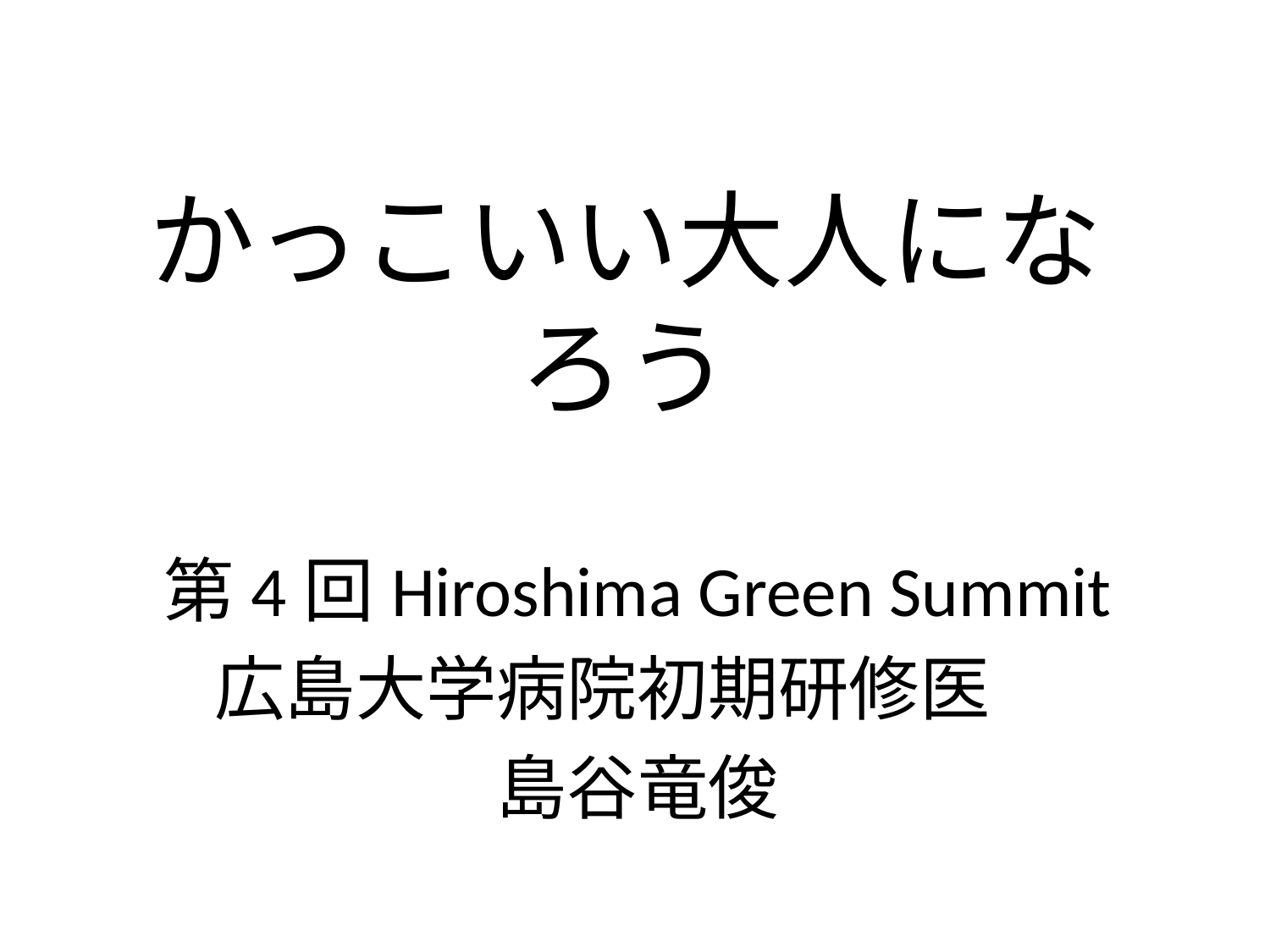

# かっこいい大人になろう
第4回Hiroshima Green Summit
広島大学病院初期研修医
島谷竜俊